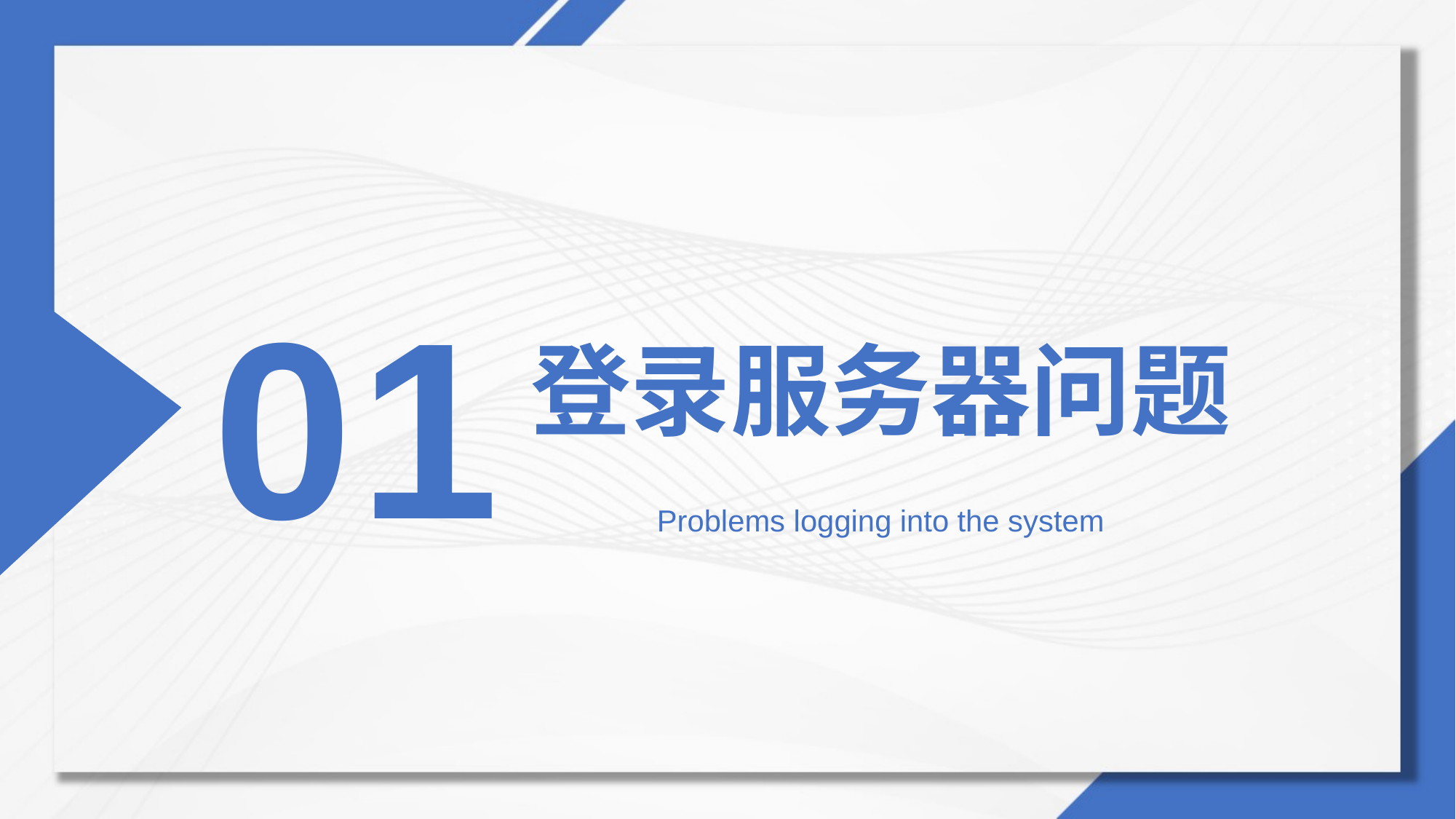

0
1

登录服务器问题
Problems logging into the system